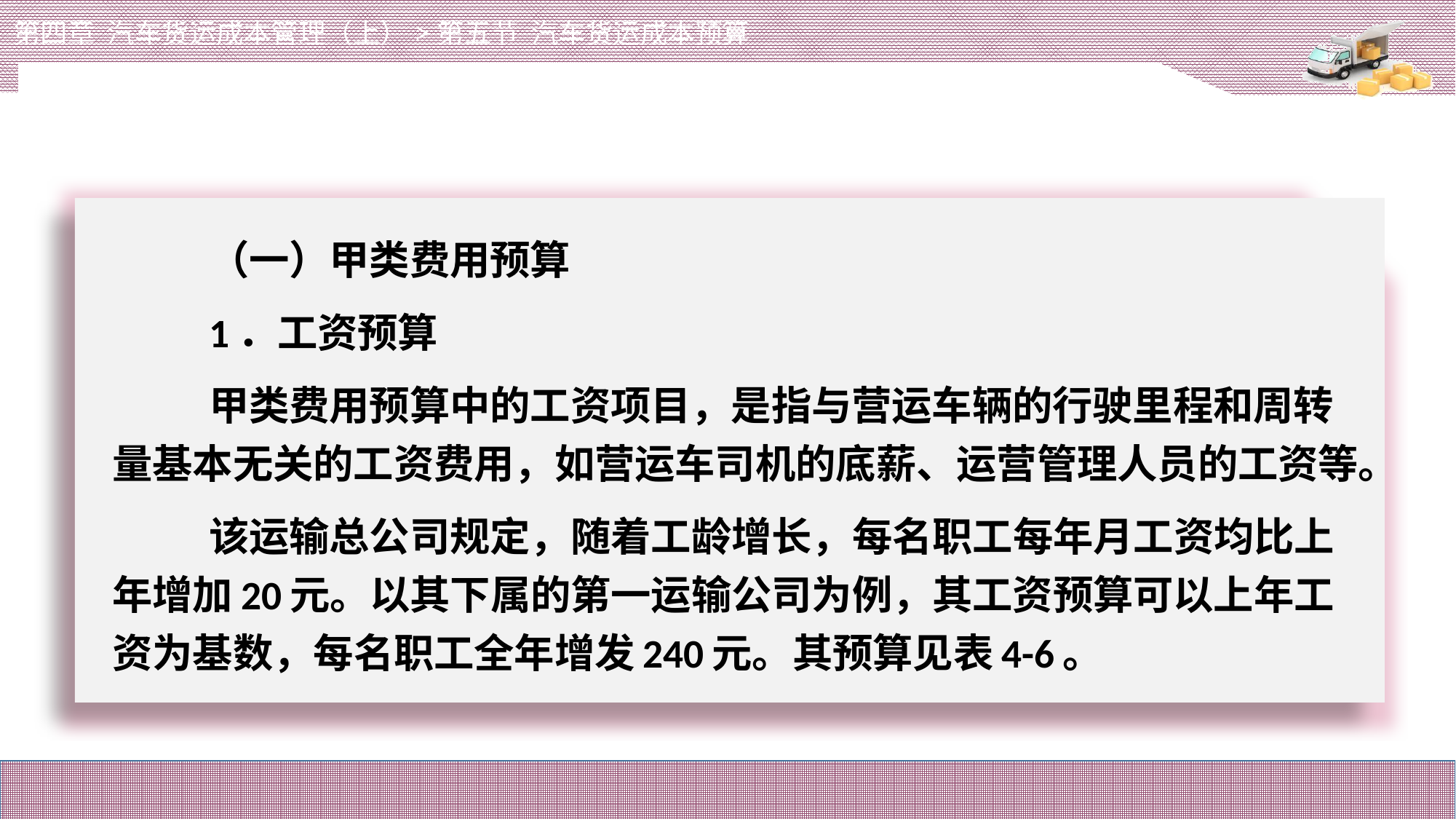

第四章  汽车货运成本管理（上）>第五节  汽车货运成本预算
# （一）甲类费用预算
1．工资预算
甲类费用预算中的工资项目，是指与营运车辆的行驶里程和周转量基本无关的工资费用，如营运车司机的底薪、运营管理人员的工资等。
该运输总公司规定，随着工龄增长，每名职工每年月工资均比上年增加20元。以其下属的第一运输公司为例，其工资预算可以上年工资为基数，每名职工全年增发240元。其预算见表4-6。